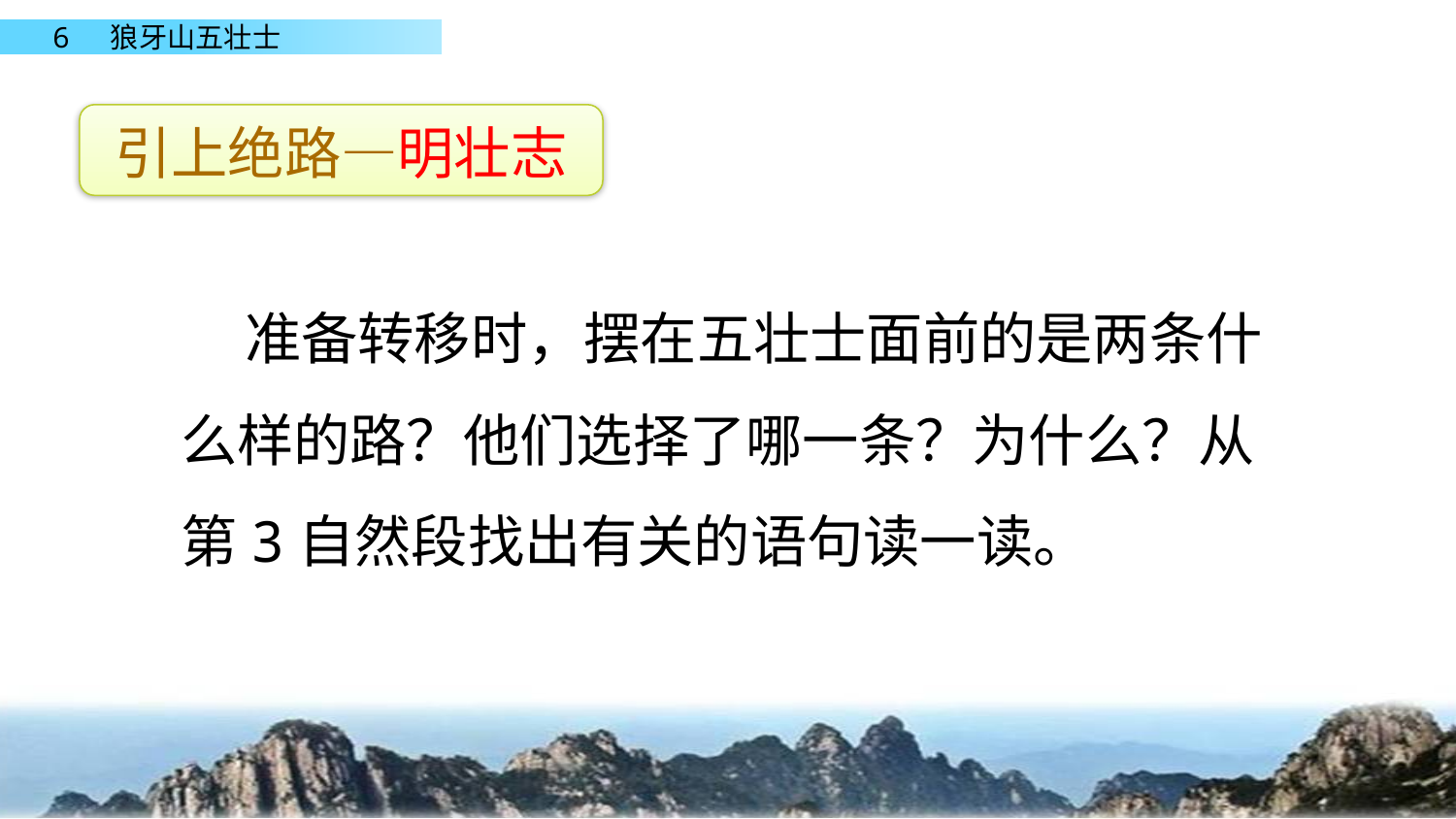

引上绝路—明壮志
    准备转移时，摆在五壮士面前的是两条什么样的路？他们选择了哪一条？为什么？从第3自然段找出有关的语句读一读。